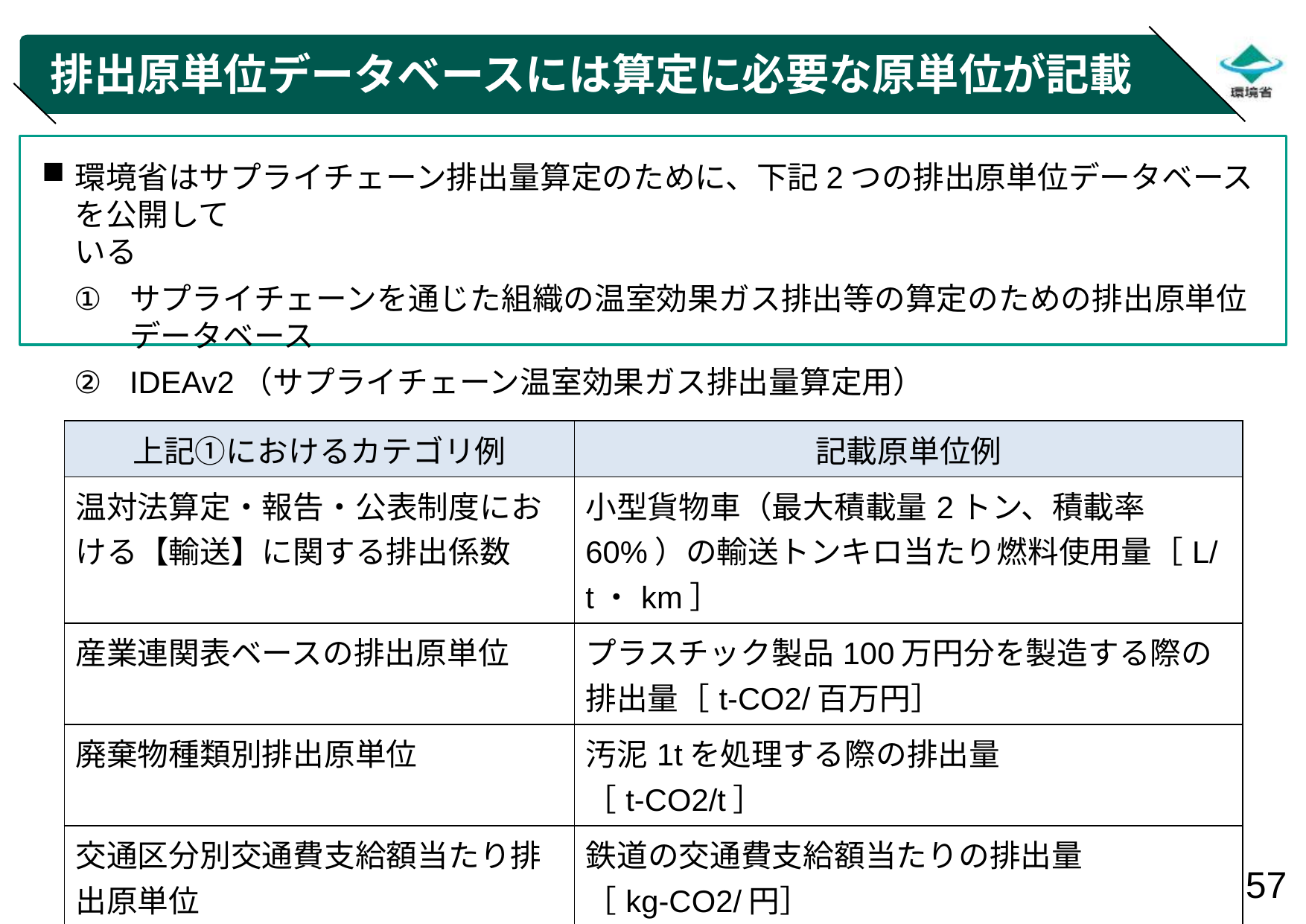

# 排出原単位データベースには算定に必要な原単位が記載
環境省はサプライチェーン排出量算定のために、下記2つの排出原単位データベースを公開して
いる
サプライチェーンを通じた組織の温室効果ガス排出等の算定のための排出原単位データベース
IDEAv2（サプライチェーン温室効果ガス排出量算定用）
| 上記①におけるカテゴリ例 | 記載原単位例 |
| --- | --- |
| 温対法算定・報告・公表制度における【輸送】に関する排出係数 | 小型貨物車（最大積載量2トン、積載率60%）の輸送トンキロ当たり燃料使用量［L/t・km］ |
| 産業連関表ベースの排出原単位 | プラスチック製品100万円分を製造する際の排出量［t-CO2/百万円］ |
| 廃棄物種類別排出原単位 | 汚泥1tを処理する際の排出量 ［t-CO2/t］ |
| 交通区分別交通費支給額当たり排出原単位 | 鉄道の交通費支給額当たりの排出量 ［kg-CO2/円］ |